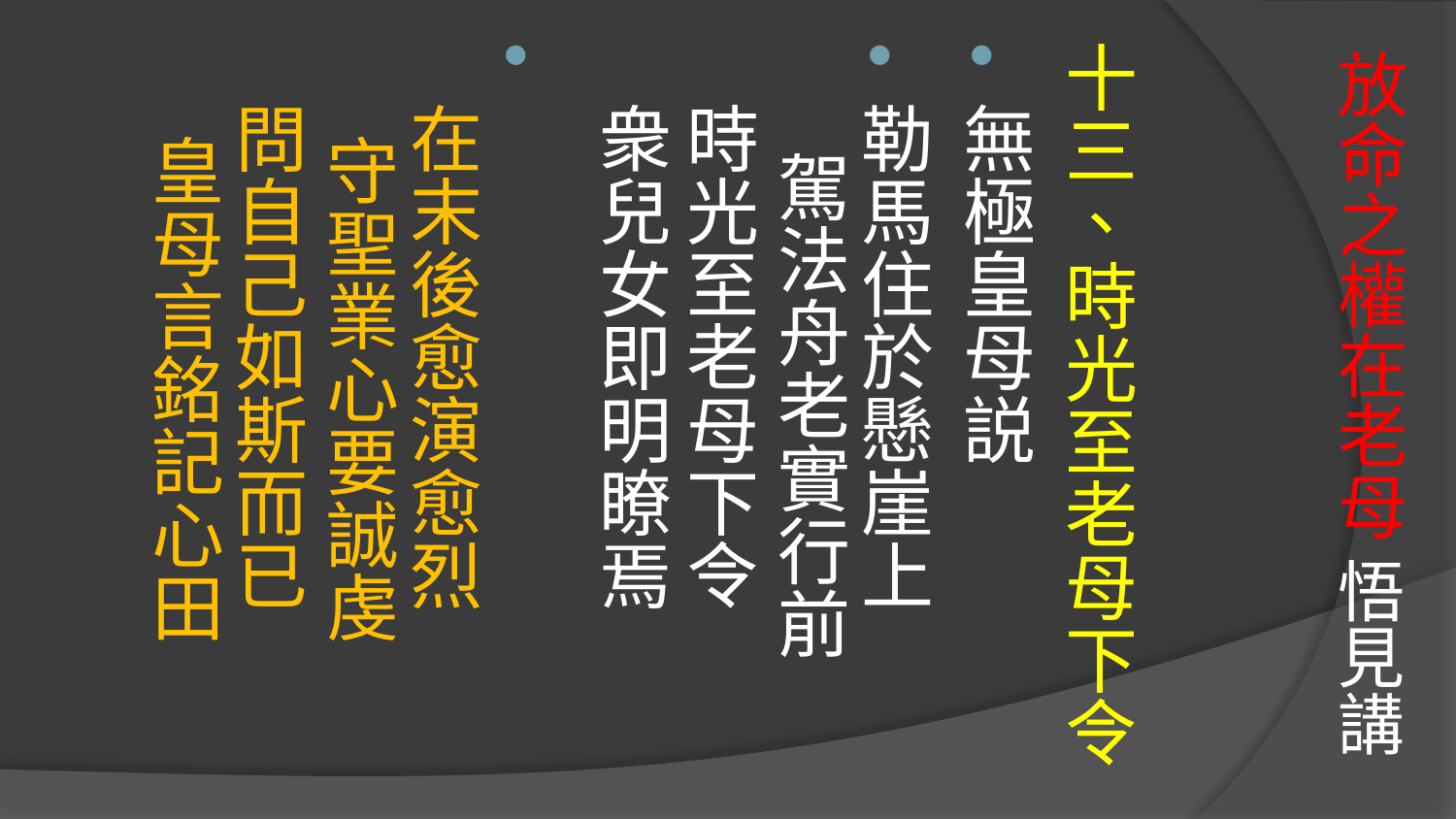

# 放命之權在老母 悟見講
十三、時光至老母下令
無極皇母説
勒馬住於懸崖上              駕法舟老實行前
時光至老母下令        衆兒女即明瞭焉
在末後愈演愈烈             守聖業心要誠虔
問自己如斯而已             皇母言銘記心田